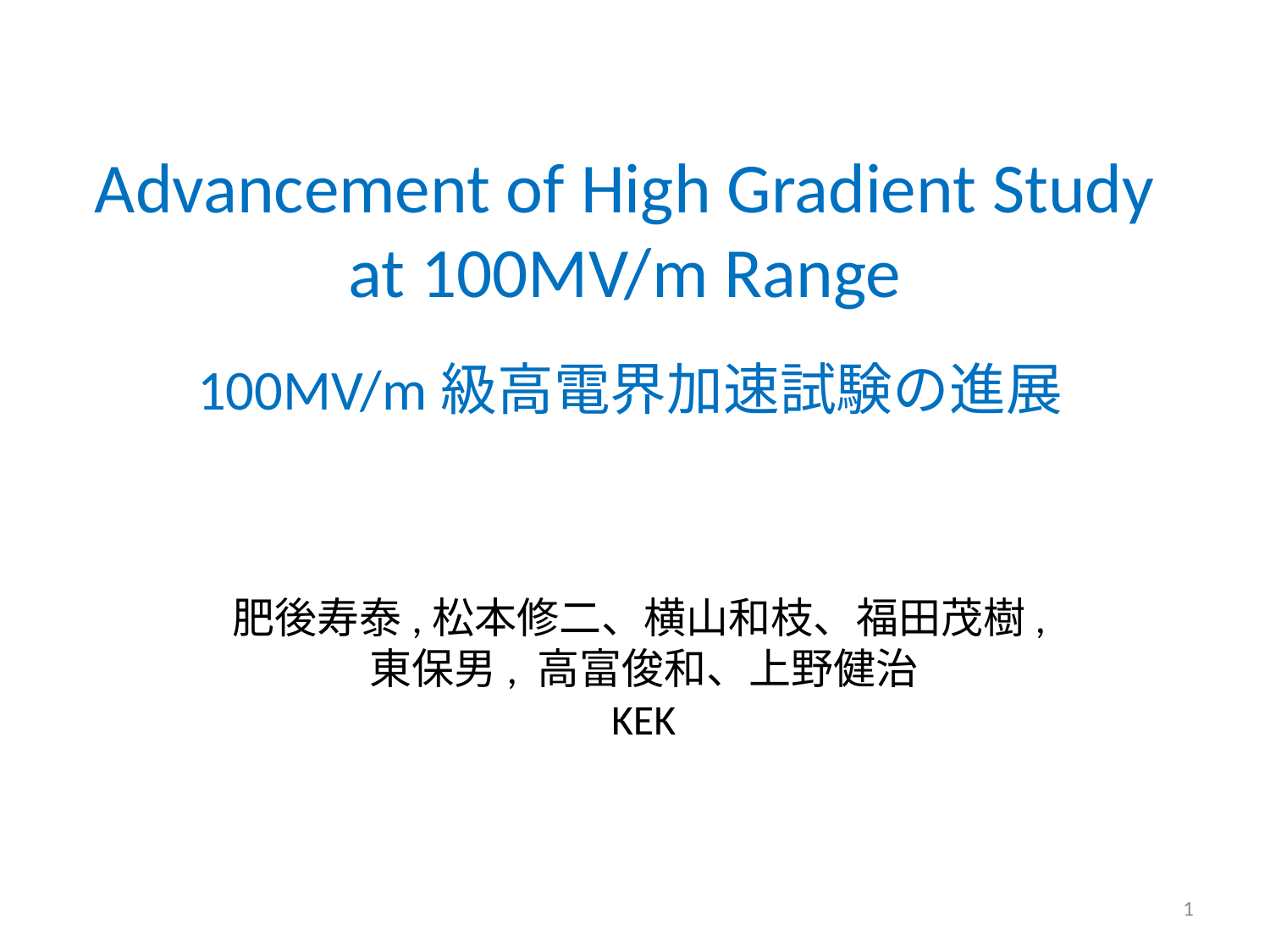

Advancement of High Gradient Study at 100MV/m Range
100MV/m級高電界加速試験の進展
肥後寿泰,松本修二、横山和枝、福田茂樹,
東保男, 高富俊和、上野健治
KEK
1